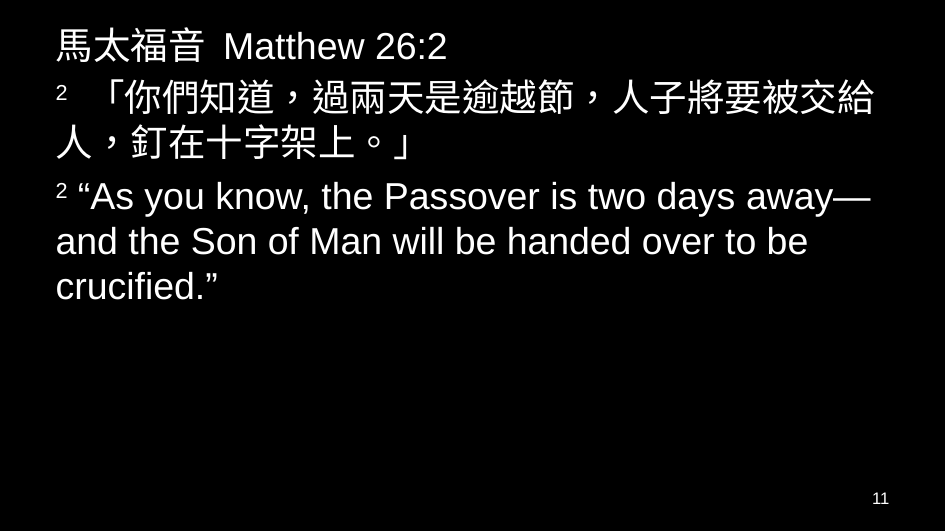

馬太福音 Matthew 26:2
2 「你們知道，過兩天是逾越節，人子將要被交給人，釘在十字架上。」
2 “As you know, the Passover is two days away—and the Son of Man will be handed over to be crucified.”

11